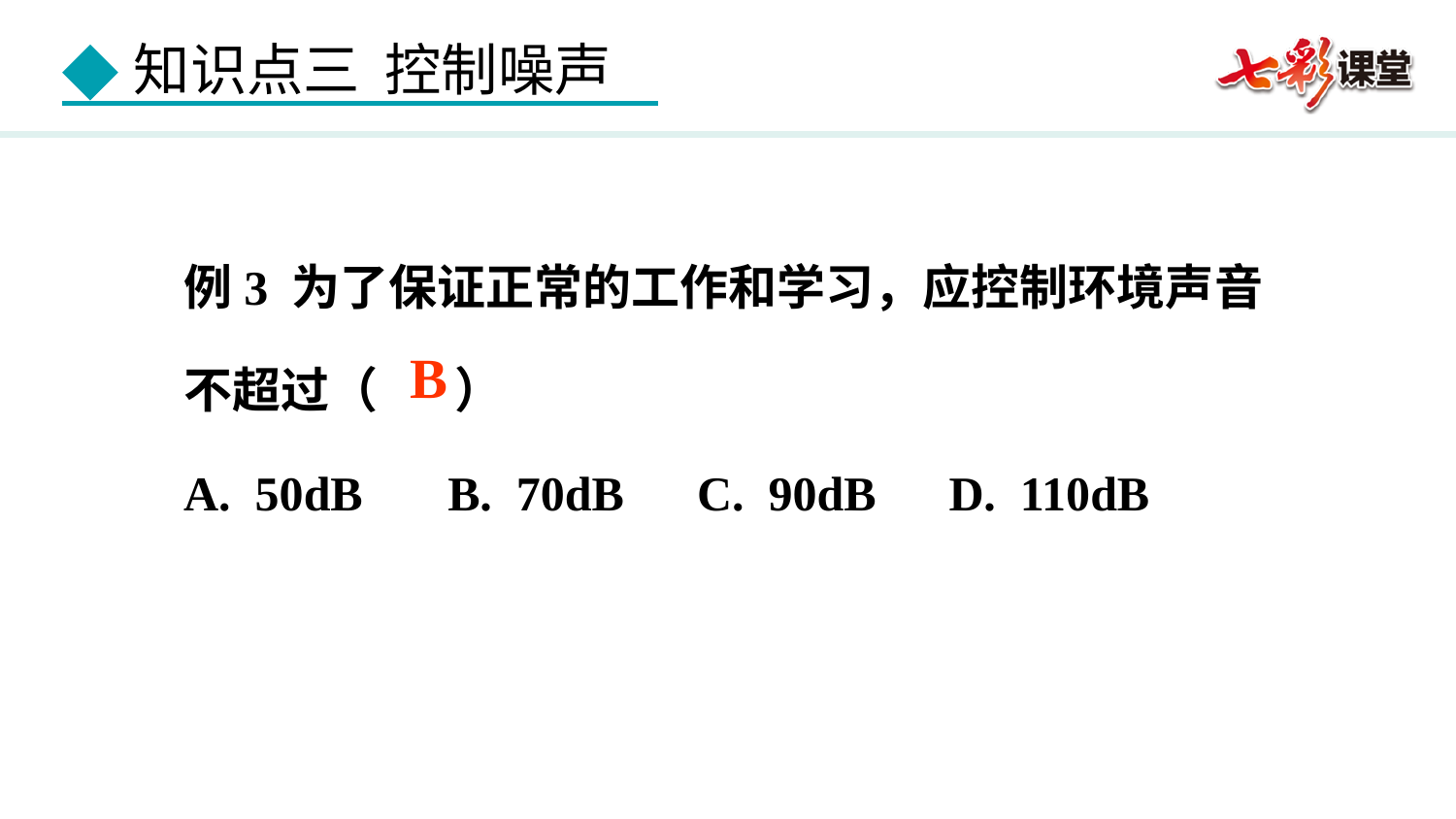

例3 为了保证正常的工作和学习，应控制环境声音
不超过（       ）
A.  50dB       B.  70dB      C.  90dB      D.  110dB
B